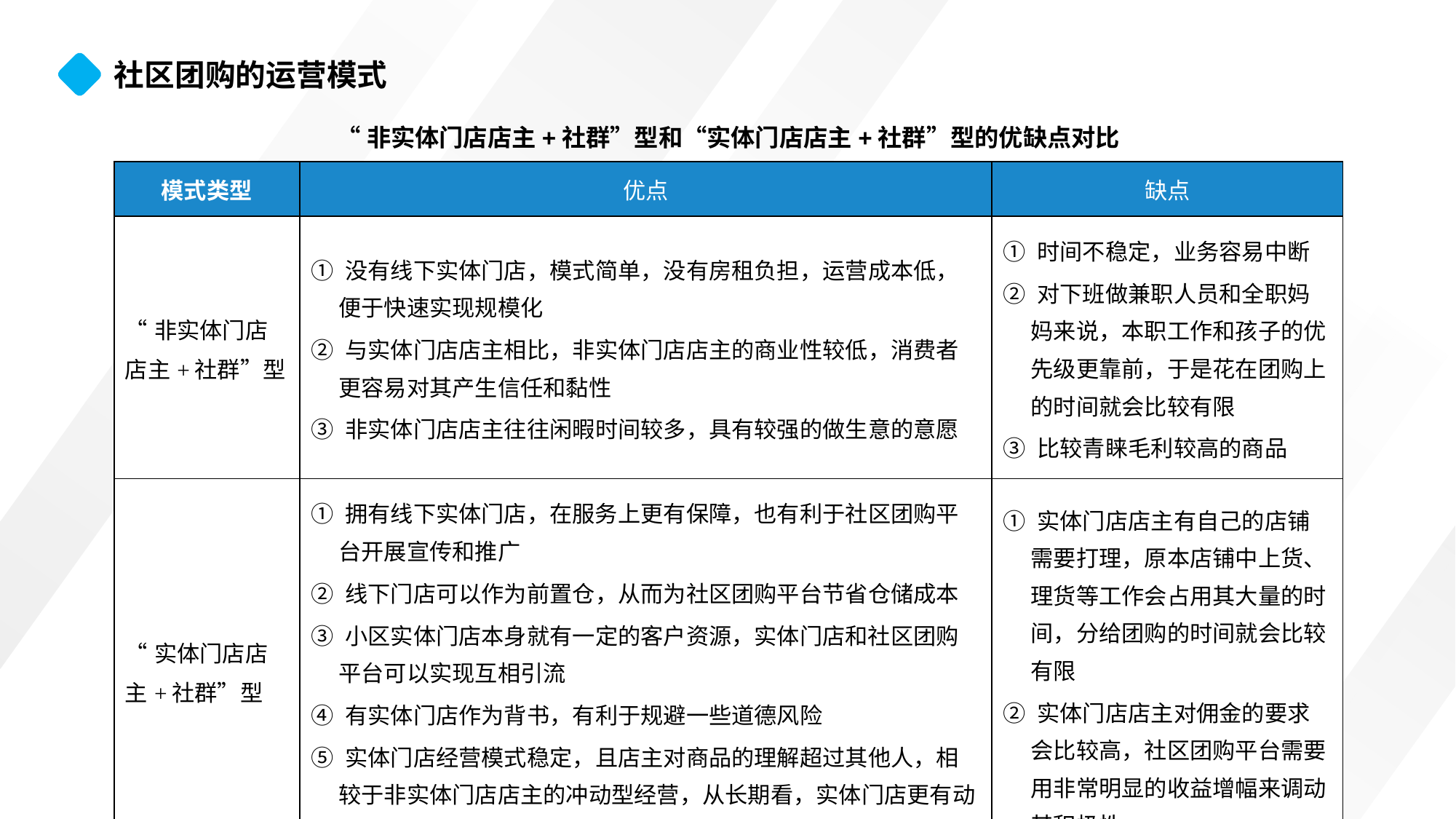

社区团购的运营模式

“非实体门店店主+社群”型和“实体门店店主+社群”型的优缺点对比
| 模式类型 | 优点 | 缺点 |
| --- | --- | --- |
| “非实体门店店主+社群”型 | ① 没有线下实体门店，模式简单，没有房租负担，运营成本低，便于快速实现规模化 ② 与实体门店店主相比，非实体门店店主的商业性较低，消费者更容易对其产生信任和黏性 ③ 非实体门店店主往往闲暇时间较多，具有较强的做生意的意愿 | ① 时间不稳定，业务容易中断 ② 对下班做兼职人员和全职妈妈来说，本职工作和孩子的优先级更靠前，于是花在团购上的时间就会比较有限 ③ 比较青睐毛利较高的商品 |
| “实体门店店主+社群”型 | ① 拥有线下实体门店，在服务上更有保障，也有利于社区团购平台开展宣传和推广 ② 线下门店可以作为前置仓，从而为社区团购平台节省仓储成本 ③ 小区实体门店本身就有一定的客户资源，实体门店和社区团购平台可以实现互相引流 ④ 有实体门店作为背书，有利于规避一些道德风险 ⑤ 实体门店经营模式稳定，且店主对商品的理解超过其他人，相较于非实体门店店主的冲动型经营，从长期看，实体门店更有动力接受社区团购运营模式 | ① 实体门店店主有自己的店铺需要打理，原本店铺中上货、理货等工作会占用其大量的时间，分给团购的时间就会比较有限 ② 实体门店店主对佣金的要求会比较高，社区团购平台需要用非常明显的收益增幅来调动其积极性 |
按照团长身份的不同进行划分

社区团购中的团长主要由退休人员、全职妈妈、下班做兼职人员、实体门店店主之类的人来担任。因此，按照团长身份的不同，可以将社区团购的运营模式分为：
“非实体门店店主+社群”型
“实体门店店主+社群”型